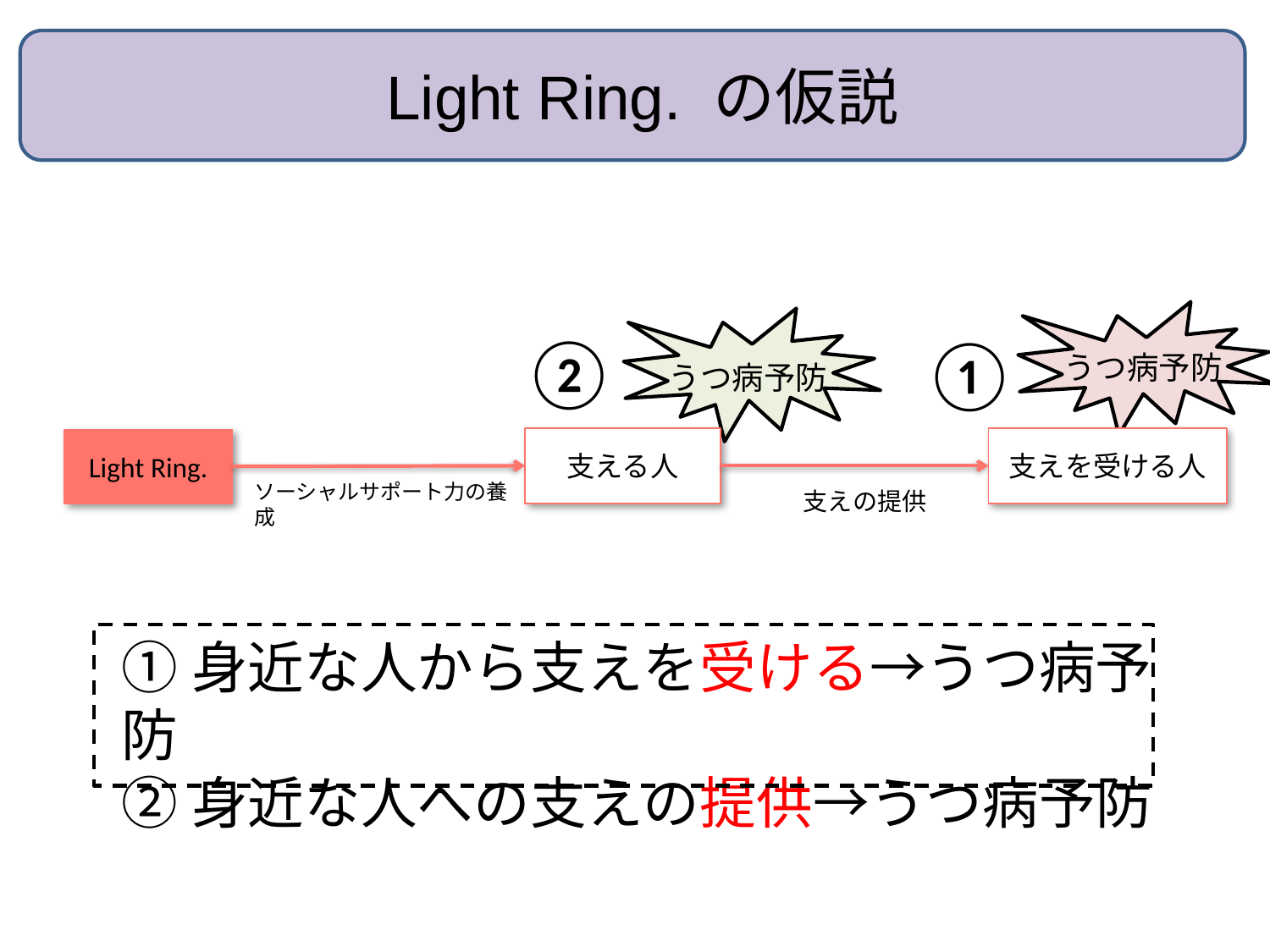

Light Ring. の仮説

②
①
うつ病予防
うつ病予防
支える人
支えを受ける人
Light Ring.
ソーシャルサポート力の養成
支えの提供

①身近な人から支えを受ける→うつ病予防
②身近な人への支えの提供→うつ病予防